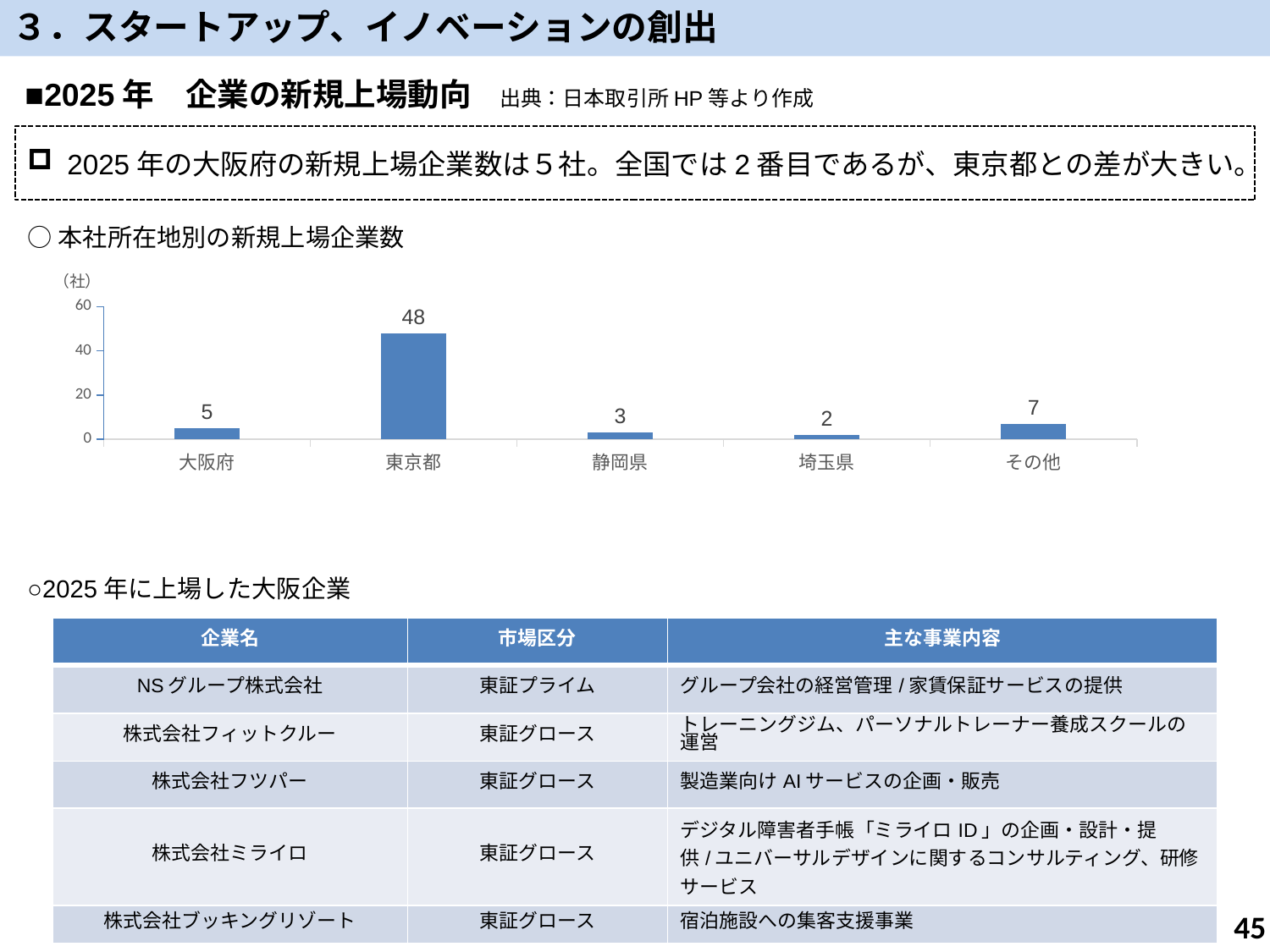

３．スタートアップ、イノベーションの創出
■2025年　企業の新規上場動向　出典：日本取引所HP等より作成
2025年の大阪府の新規上場企業数は５社。全国では2番目であるが、東京都との差が大きい。
○本社所在地別の新規上場企業数

### Chart

| Category |  |
|---|---|
| 大阪府 | 5.0 |
| 東京都 | 48.0 |
| 静岡県 | 3.0 |
| 埼玉県 | 2.0 |
| その他 | 7.0 |
○2025年に上場した大阪企業
| 企業名 | 市場区分 | 主な事業内容 |
| --- | --- | --- |
| NSグループ株式会社 | 東証プライム | グループ会社の経営管理/家賃保証サービスの提供 |
| 株式会社フィットクルー | 東証グロース | トレーニングジム、パーソナルトレーナー養成スクールの運営 |
| 株式会社フツパー | 東証グロース | 製造業向けAIサービスの企画・販売 |
| 株式会社ミライロ | 東証グロース | デジタル障害者手帳「ミライロID」の企画・設計・提供/ユニバーサルデザインに関するコンサルティング、研修サービス |
| 株式会社ブッキングリゾート | 東証グロース | 宿泊施設への集客支援事業 |
45